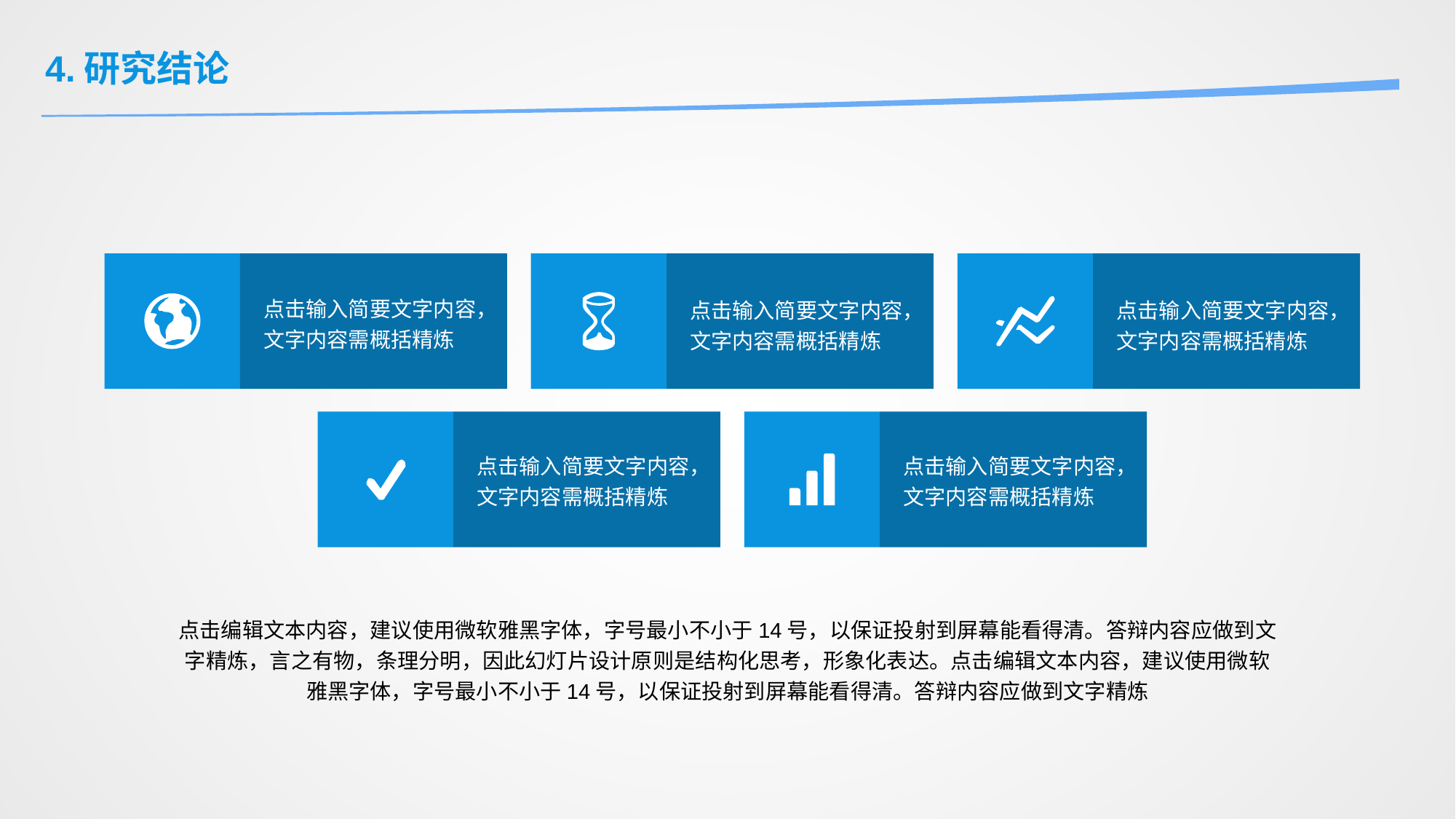

4.研究结论

点击输入简要文字内容，文字内容需概括精炼

点击输入简要文字内容，文字内容需概括精炼

点击输入简要文字内容，文字内容需概括精炼

点击输入简要文字内容，文字内容需概括精炼

点击输入简要文字内容，文字内容需概括精炼

点击编辑文本内容，建议使用微软雅黑字体，字号最小不小于14号，以保证投射到屏幕能看得清。答辩内容应做到文字精炼，言之有物，条理分明，因此幻灯片设计原则是结构化思考，形象化表达。点击编辑文本内容，建议使用微软雅黑字体，字号最小不小于14号，以保证投射到屏幕能看得清。答辩内容应做到文字精炼